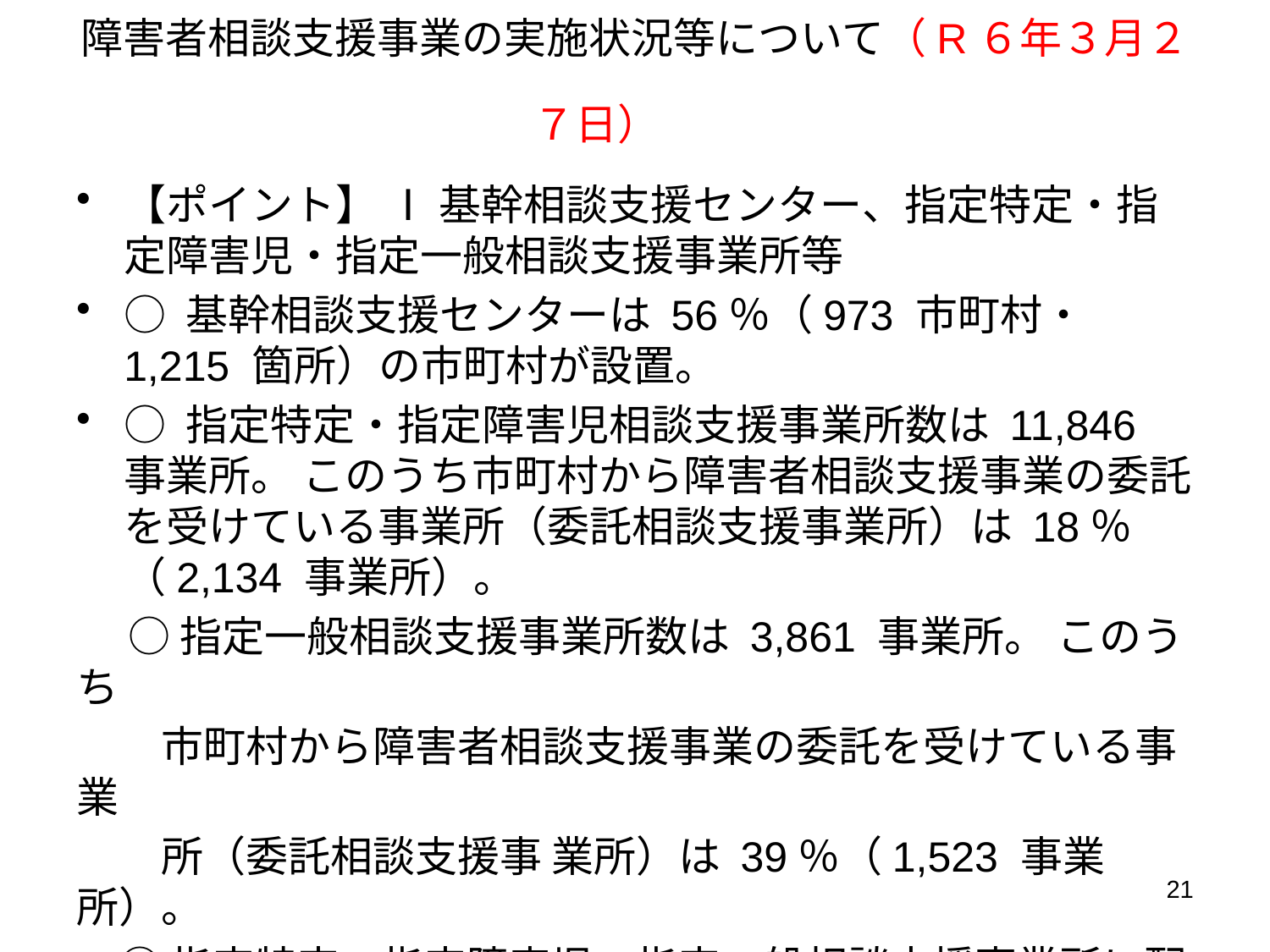

# 障害者相談支援事業の実施状況等について（R６年３月２７日）
【ポイント】 Ⅰ 基幹相談支援センター、指定特定・指定障害児・指定一般相談支援事業所等
○ 基幹相談支援センターは 56％（973 市町村・1,215 箇所）の市町村が設置。
○ 指定特定・指定障害児相談支援事業所数は 11,846 事業所。 このうち市町村から障害者相談支援事業の委託を受けている事業所（委託相談支援事業所）は 18％（2,134 事業所）。
　 ○ 指定一般相談支援事業所数は 3,861 事業所。 このうち
　　市町村から障害者相談支援事業の委託を受けている事業
　　所（委託相談支援事 業所）は 39％（1,523 事業所）。
　○ 指定特定・指定障害児・指定一般相談支援事業所に配置
　　されている相談支援専門員の 数は 27,452 人。
21